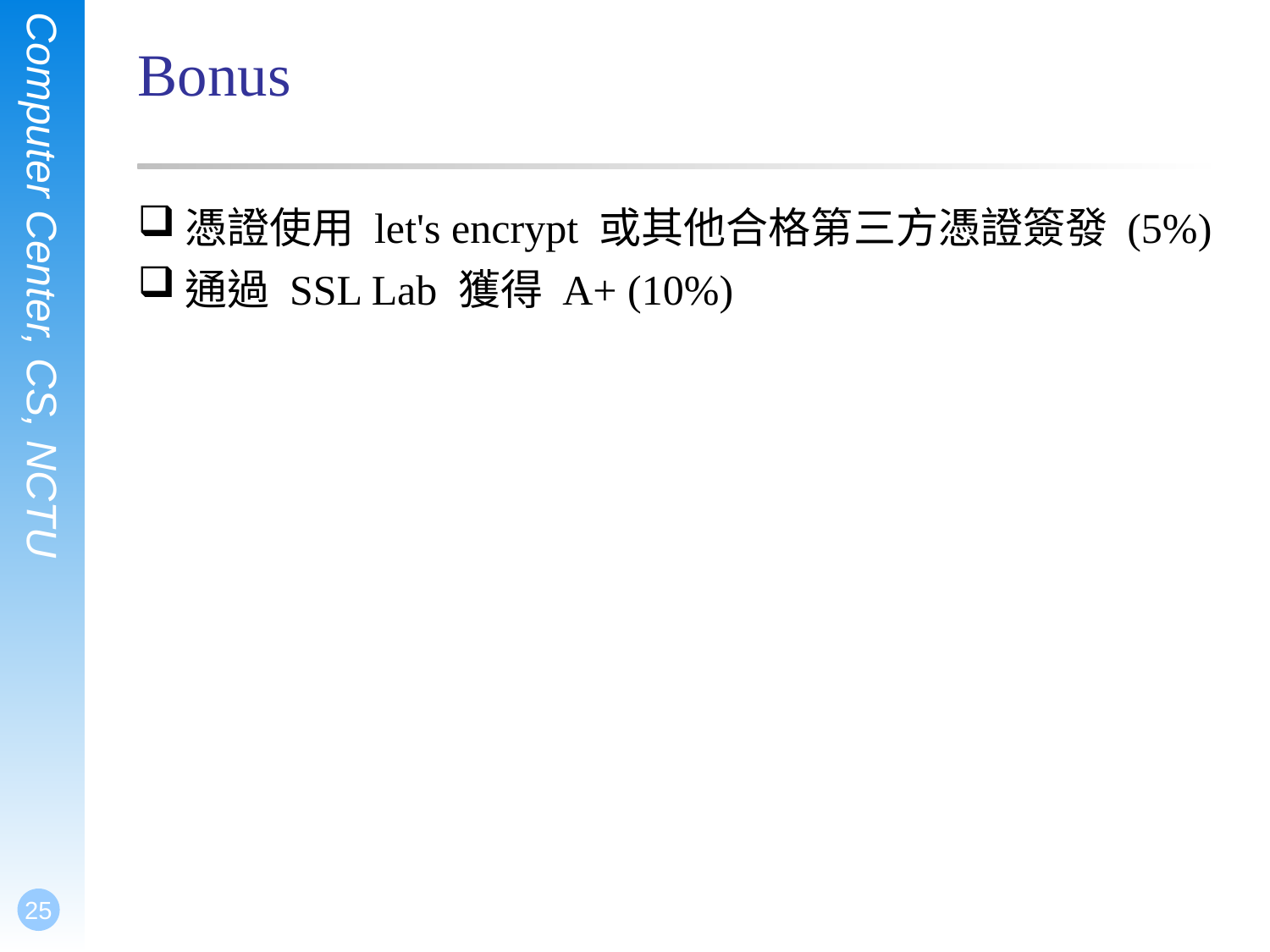

Bonus
憑證使用 let's encrypt 或其他合格第三方憑證簽發 (5%)
通過 SSL Lab 獲得 A+ (10%)